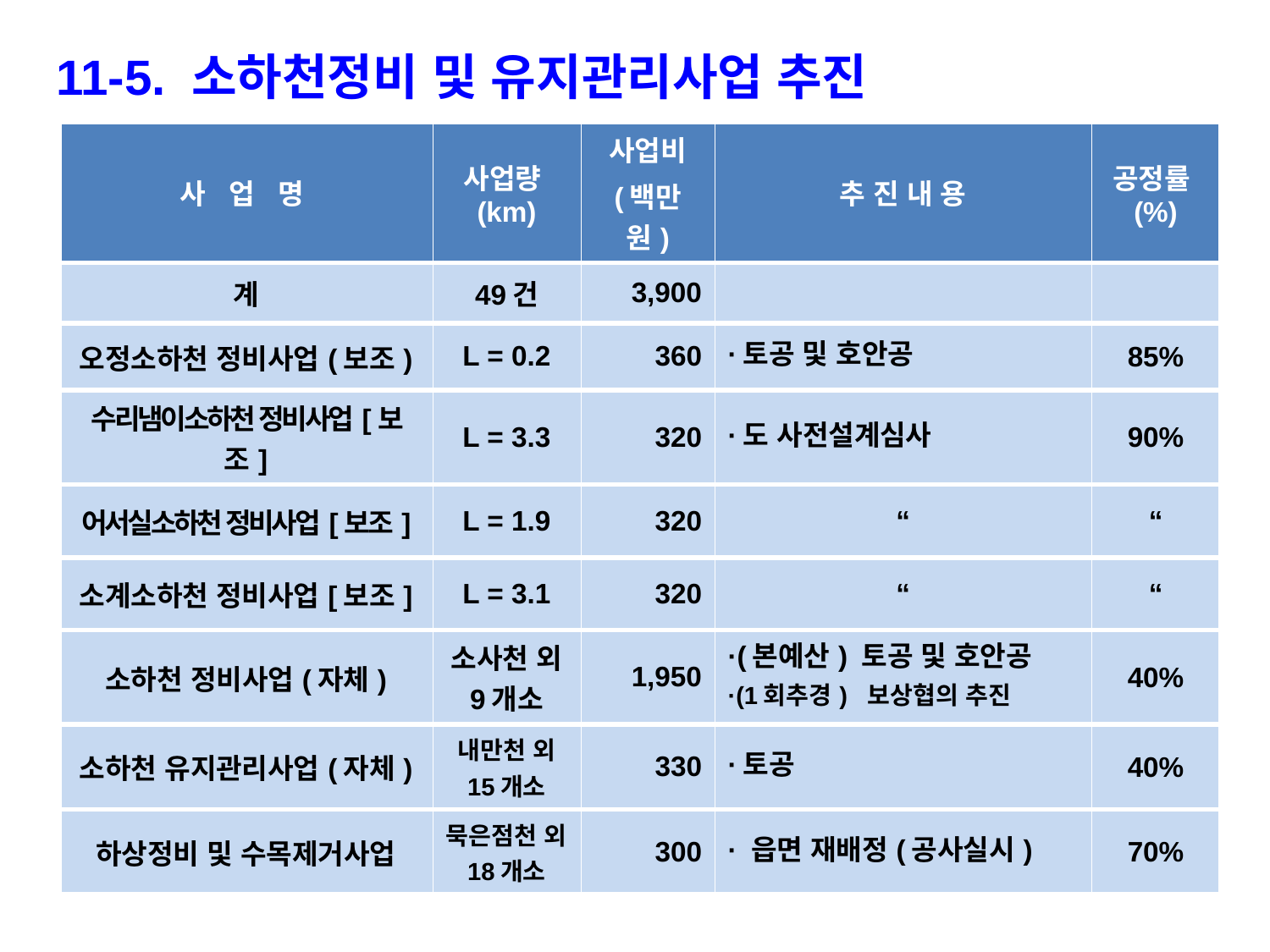

11-5. 소하천정비 및 유지관리사업 추진

| 사 업 명 | 사업량(km) | 사업비 (백만원) | 추 진 내 용 | 공정률(%) |
| --- | --- | --- | --- | --- |
| 계 | 49건 | 3,900 |  |  |
| 오정소하천 정비사업(보조) | L = 0.2 | 360 | ·토공 및 호안공 | 85% |
| 수리냄이소하천 정비사업[보조] | L = 3.3 | 320 | ·도 사전설계심사 | 90% |
| 어서실소하천 정비사업[보조] | L = 1.9 | 320 | “ | “ |
| 소계소하천 정비사업[보조] | L = 3.1 | 320 | “ | “ |
| 소하천 정비사업(자체) | 소사천 외 9개소 | 1,950 | ·(본예산) 토공 및 호안공 ·(1회추경) 보상협의 추진 | 40% |
| 소하천 유지관리사업(자체) | 내만천 외 15개소 | 330 | ·토공 | 40% |
| 하상정비 및 수목제거사업 | 묵은점천 외18개소 | 300 | · 읍면 재배정(공사실시) | 70% |